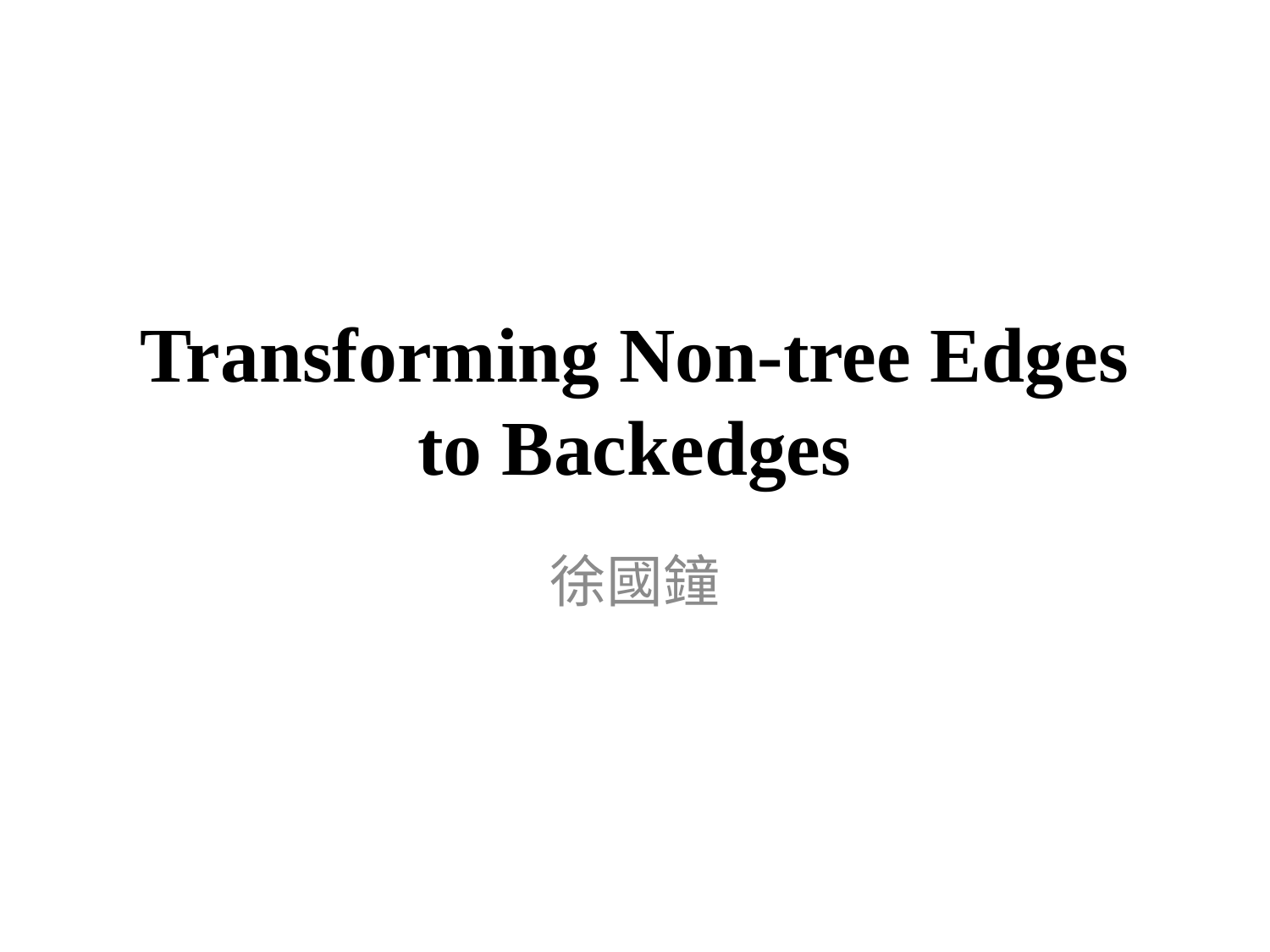

# Transforming Non-tree Edges to Backedges
徐國鐘